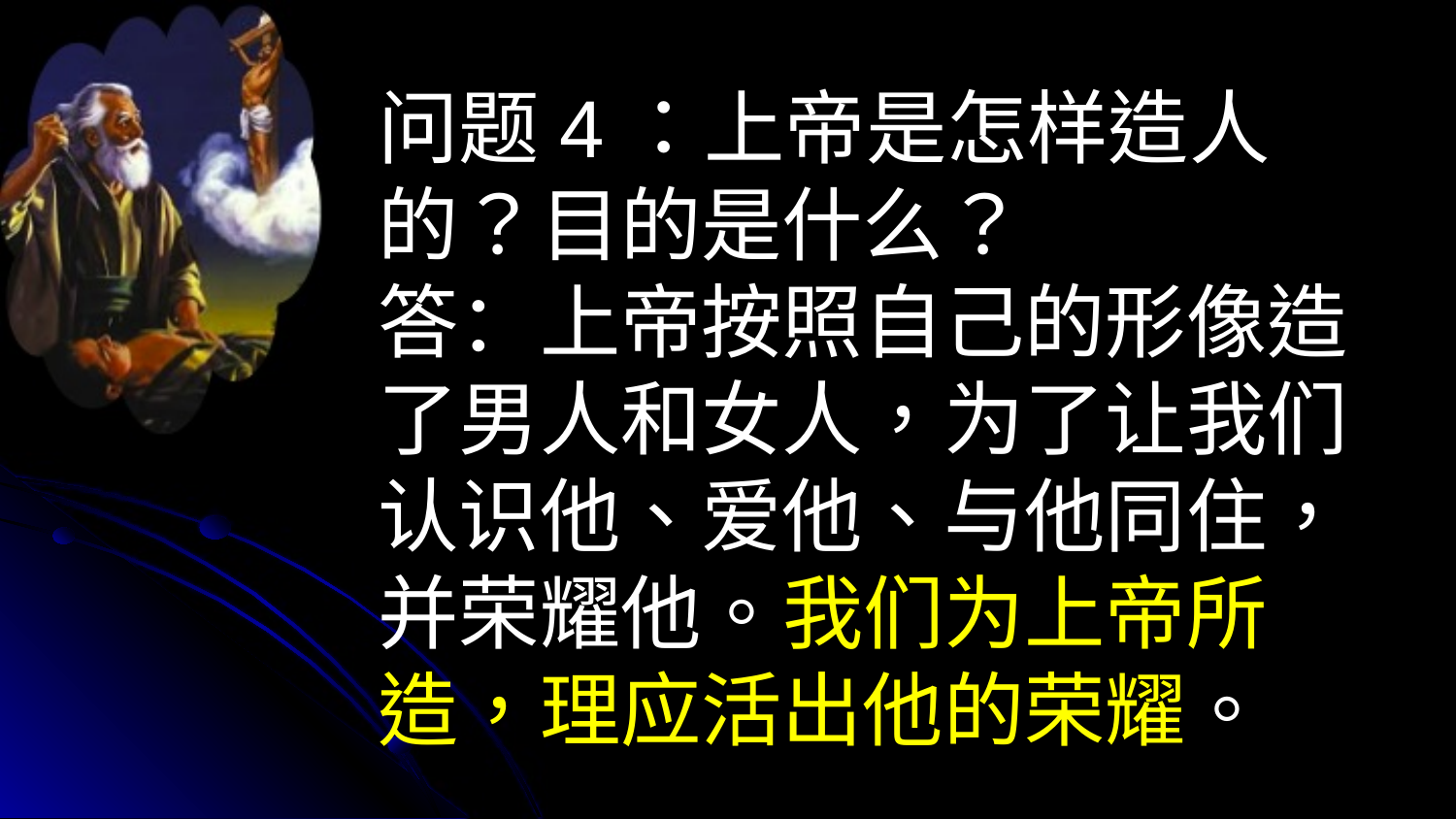

问题4：上帝是怎样造人的？目的是什么？
答：上帝按照自己的形像造了男人和女人，为了让我们认识他、爱他、与他同住，并荣耀他。我们为上帝所造，理应活出他的荣耀。